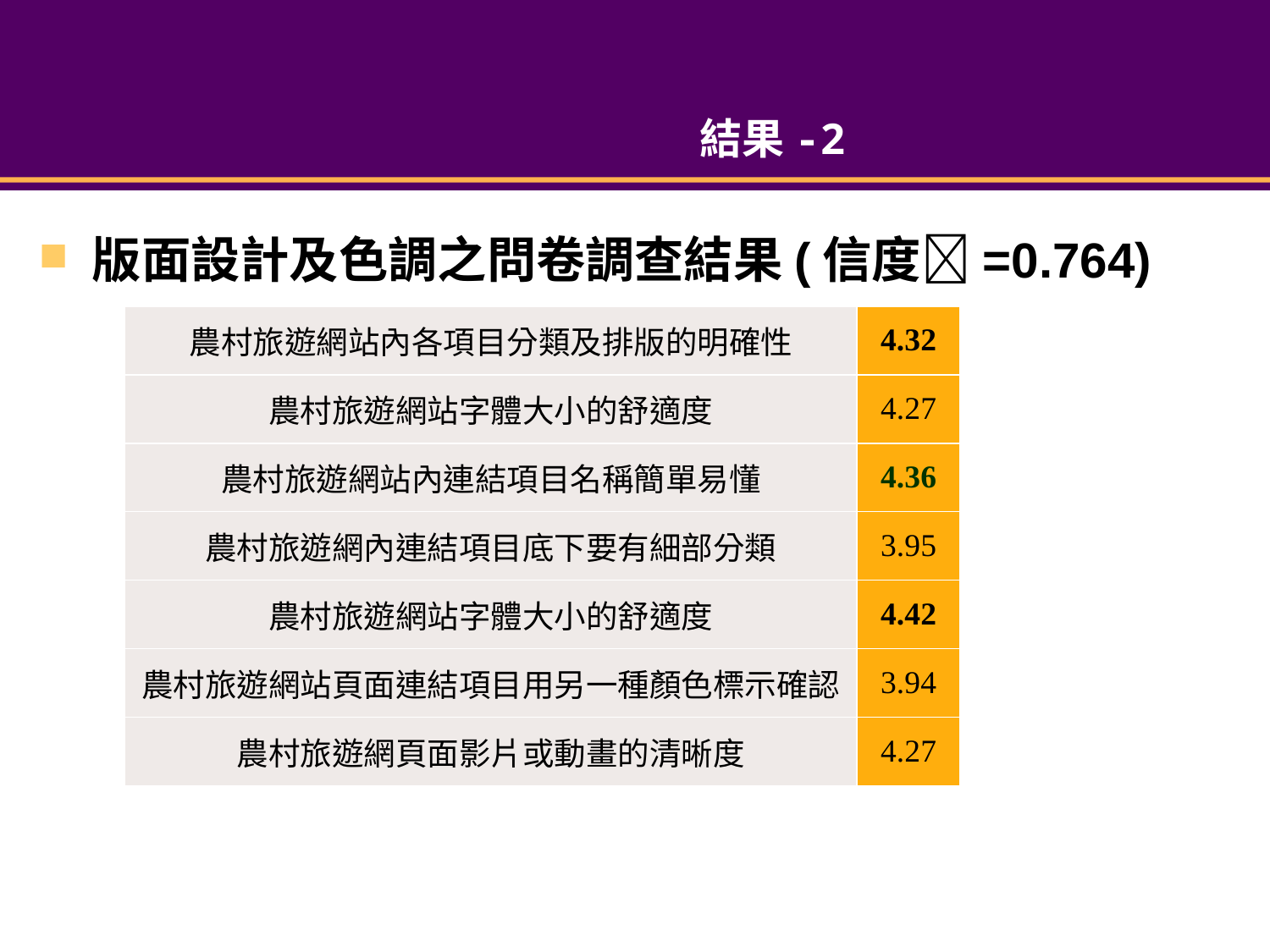

# 結果-2
版面設計及色調之問卷調查結果(信度α=0.764)
| 農村旅遊網站內各項目分類及排版的明確性 | 4.32 |
| --- | --- |
| 農村旅遊網站字體大小的舒適度 | 4.27 |
| 農村旅遊網站內連結項目名稱簡單易懂 | 4.36 |
| 農村旅遊網內連結項目底下要有細部分類 | 3.95 |
| 農村旅遊網站字體大小的舒適度 | 4.42 |
| 農村旅遊網站頁面連結項目用另一種顏色標示確認 | 3.94 |
| 農村旅遊網頁面影片或動畫的清晰度 | 4.27 |